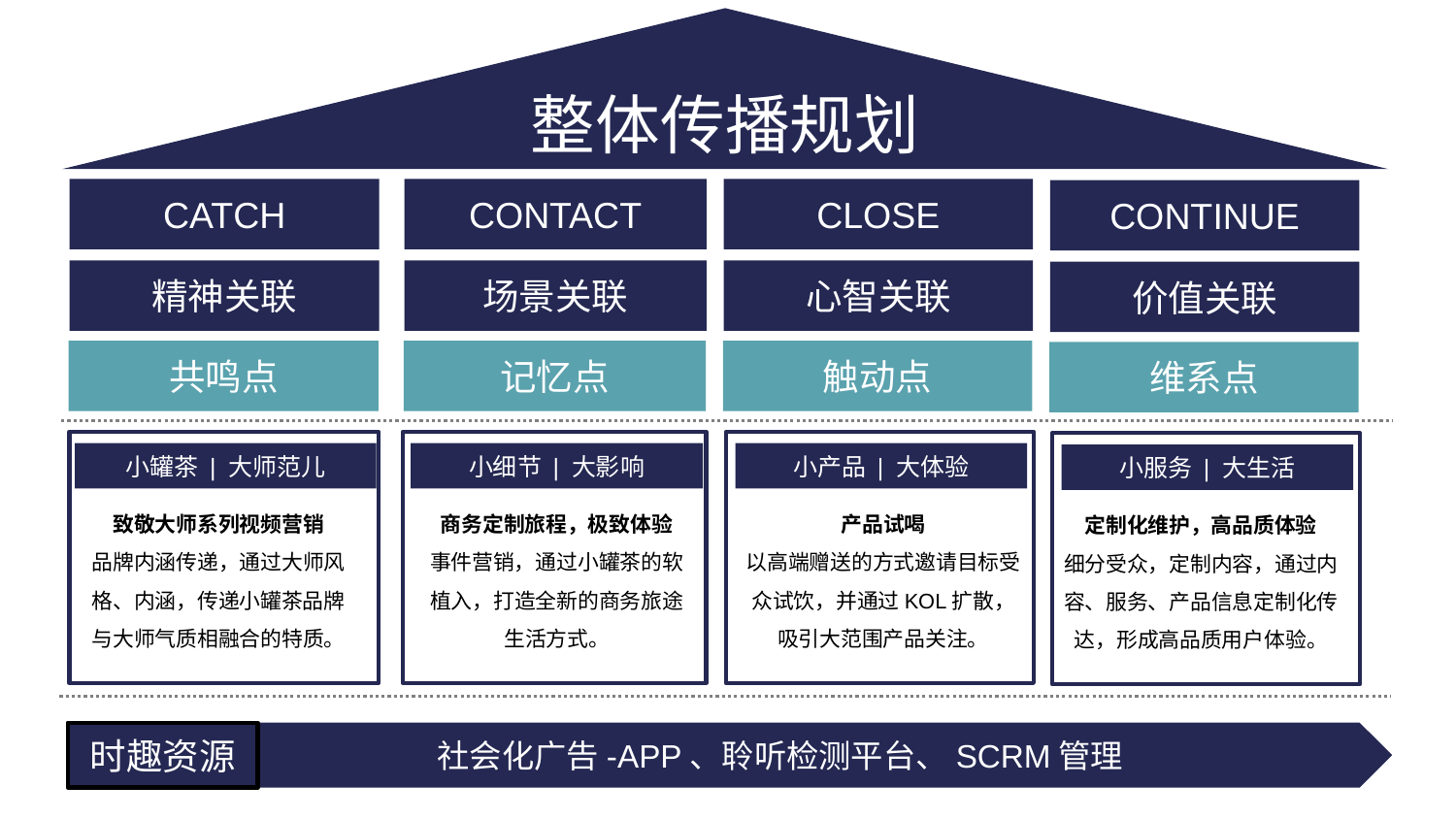

整体传播规划
CATCH
CONTACT
CLOSE
CONTINUE
精神关联
场景关联
心智关联
价值关联
共鸣点
记忆点
触动点
维系点

小罐茶 | 大师范儿
小细节 | 大影响
小产品 | 大体验
小服务 | 大生活
致敬大师系列视频营销
品牌内涵传递，通过大师风格、内涵，传递小罐茶品牌与大师气质相融合的特质。
商务定制旅程，极致体验
事件营销，通过小罐茶的软植入，打造全新的商务旅途生活方式。
产品试喝
以高端赠送的方式邀请目标受众试饮，并通过KOL扩散，吸引大范围产品关注。
定制化维护，高品质体验
细分受众，定制内容，通过内容、服务、产品信息定制化传达，形成高品质用户体验。
时趣资源
社会化广告-APP、聆听检测平台、SCRM管理